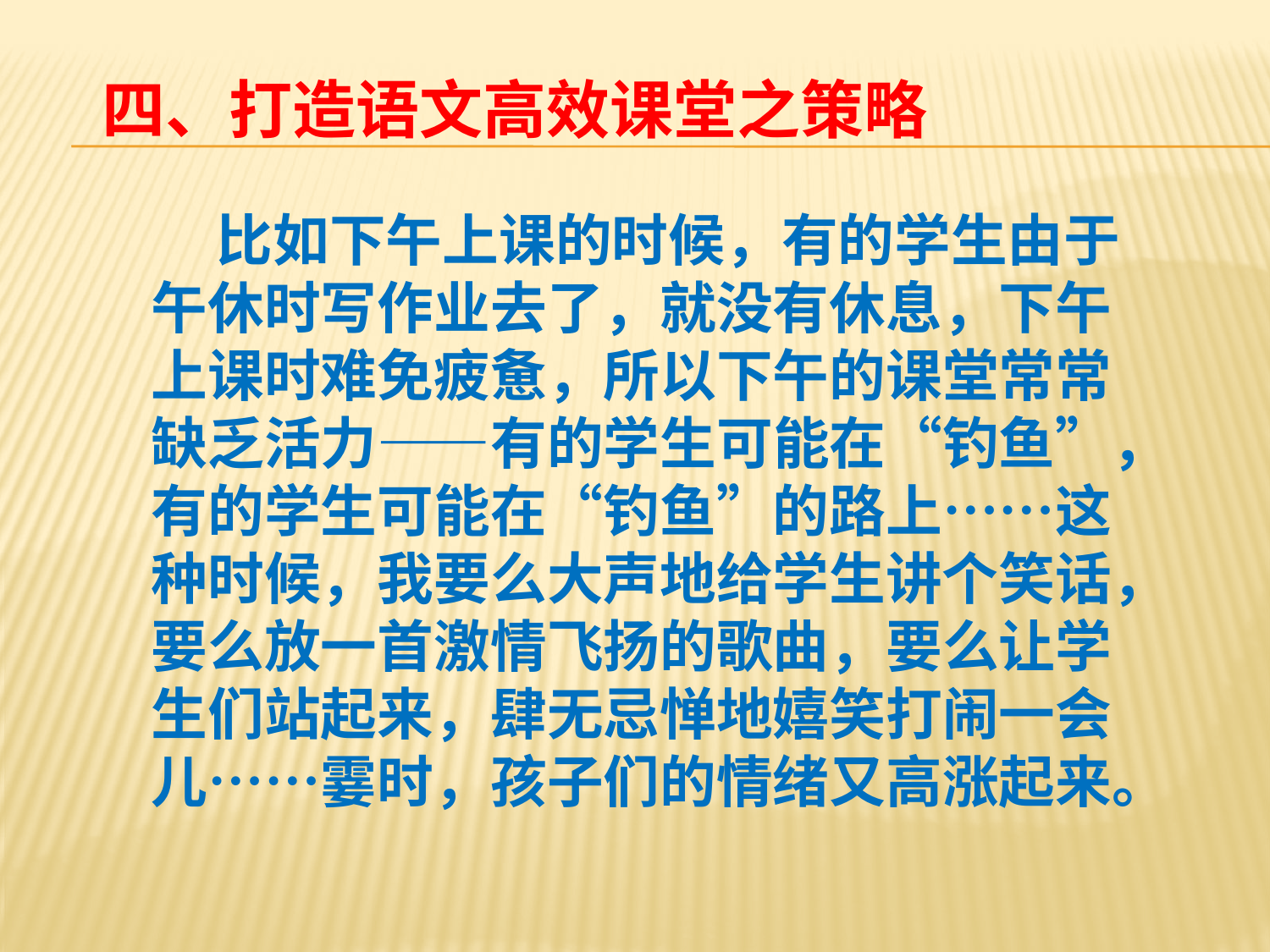

# 四、打造语文高效课堂之策略
    比如下午上课的时候，有的学生由于午休时写作业去了，就没有休息，下午上课时难免疲惫，所以下午的课堂常常缺乏活力——有的学生可能在“钓鱼”，有的学生可能在“钓鱼”的路上……这种时候，我要么大声地给学生讲个笑话，要么放一首激情飞扬的歌曲，要么让学生们站起来，肆无忌惮地嬉笑打闹一会儿……霎时，孩子们的情绪又高涨起来。